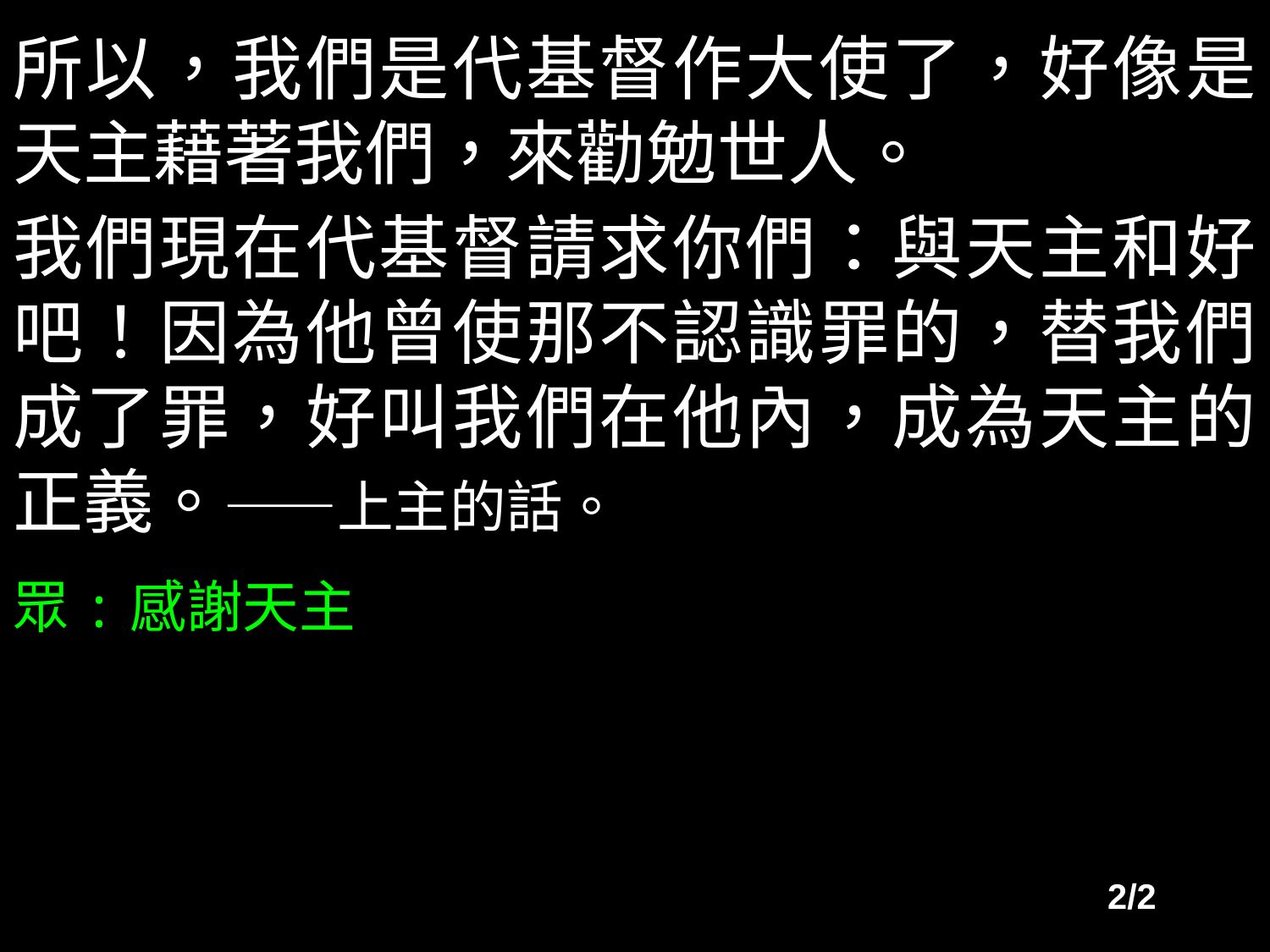

所以，我們是代基督作大使了，好像是天主藉著我們，來勸勉世人。
我們現在代基督請求你們：與天主和好吧！因為他曾使那不認識罪的，替我們成了罪，好叫我們在他內，成為天主的正義。——上主的話。
眾:感謝天主

2/2